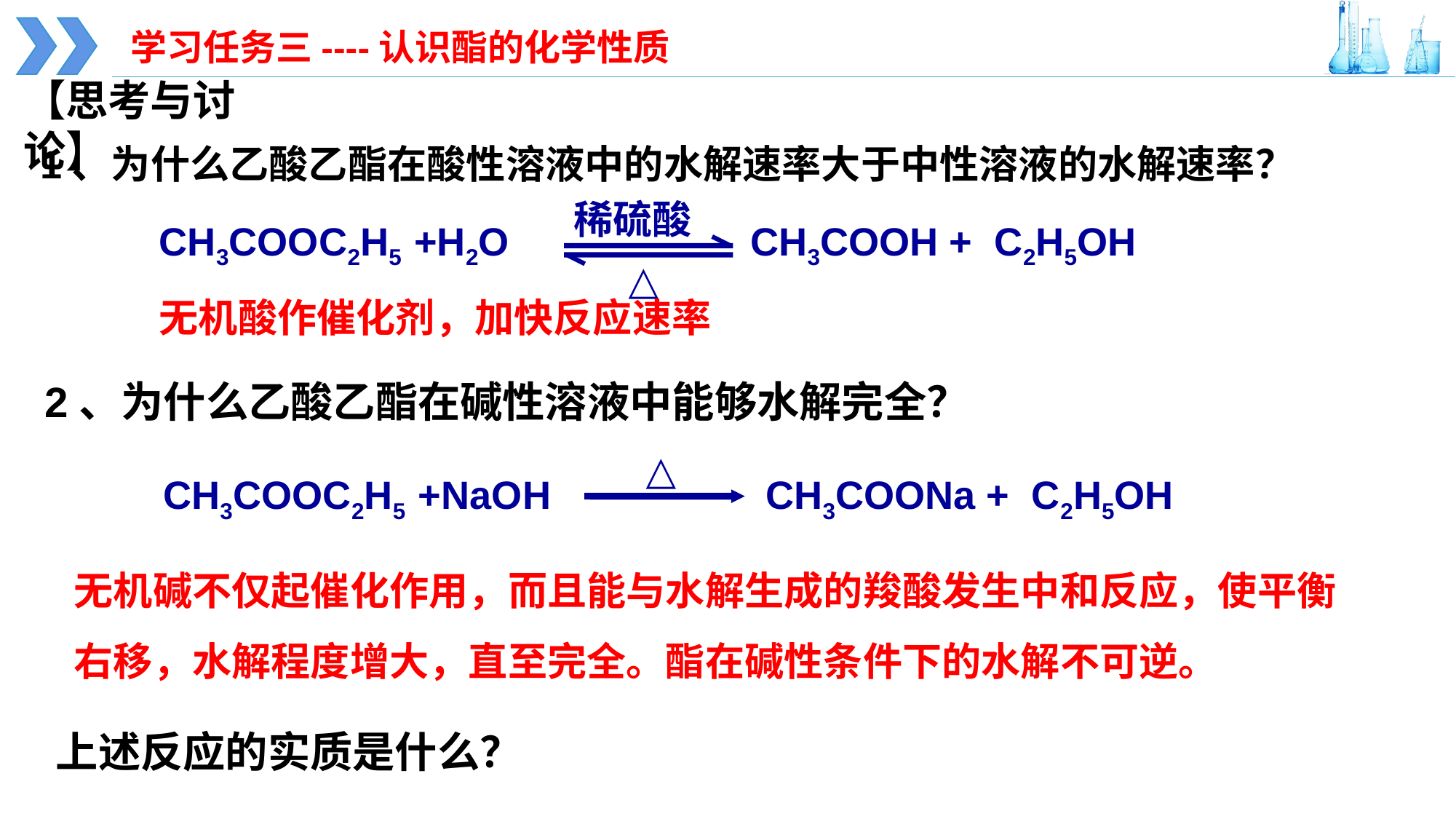

学习任务三----认识酯的化学性质
【思考与讨论】
1、为什么乙酸乙酯在酸性溶液中的水解速率大于中性溶液的水解速率？
   稀硫酸

   △
CH3COOC2H5  +H2O
CH3COOH +  C2H5OH
无机酸作催化剂，加快反应速率
2、为什么乙酸乙酯在碱性溶液中能够水解完全？
△

CH3COOC2H5  +NaOH
CH3COONa +  C2H5OH
无机碱不仅起催化作用，而且能与水解生成的羧酸发生中和反应，使平衡右移，水解程度增大，直至完全。酯在碱性条件下的水解不可逆。
上述反应的实质是什么？